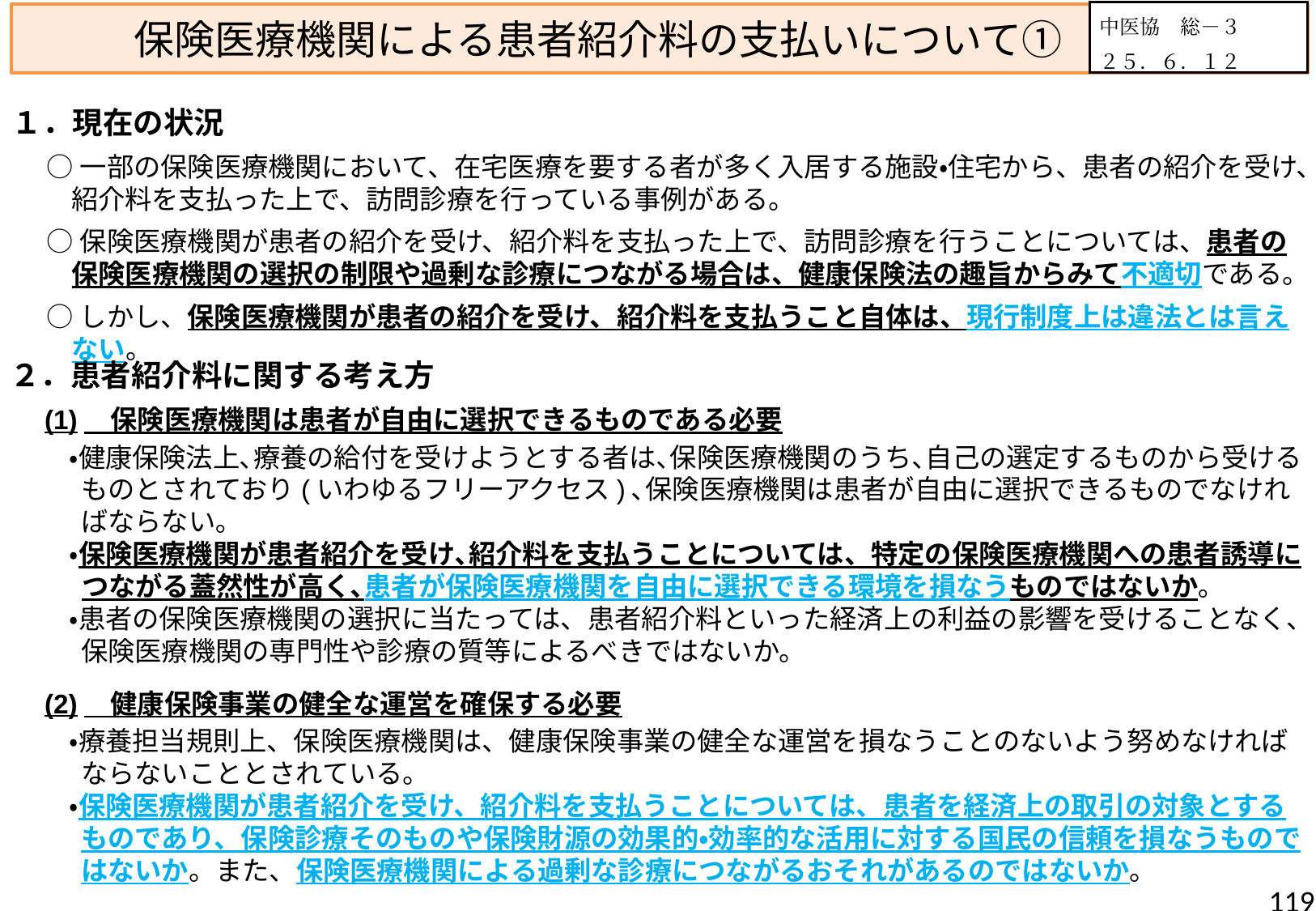

中医協　総－３
２５．６．１２

# 保険医療機関による患者紹介料の支払いについて①
１．現在の状況
○一部の保険医療機関において、在宅医療を要する者が多く入居する施設・住宅から、患者の紹介を受け、
   紹介料を支払った上で、訪問診療を行っている事例がある。
○保険医療機関が患者の紹介を受け、紹介料を支払った上で、訪問診療を行うことについては、患者の保険医療機関の選択の制限や過剰な診療につながる場合は、健康保険法の趣旨からみて不適切である。
○しかし、保険医療機関が患者の紹介を受け、紹介料を支払うこと自体は、現行制度上は違法とは言えない。
２．患者紹介料に関する考え方
(1)　保険医療機関は患者が自由に選択できるものである必要
・健康保険法上､療養の給付を受けようとする者は､保険医療機関のうち､自己の選定するものから受けるものとされており(いわゆるフリーアクセス)､保険医療機関は患者が自由に選択できるものでなければならない｡
・保険医療機関が患者紹介を受け､紹介料を支払うことについては、特定の保険医療機関への患者誘導に
 つながる蓋然性が高く､患者が保険医療機関を自由に選択できる環境を損なうものではないか｡
・患者の保険医療機関の選択に当たっては、患者紹介料といった経済上の利益の影響を受けることなく、保険医療機関の専門性や診療の質等によるべきではないか。
(2)　健康保険事業の健全な運営を確保する必要
・療養担当規則上、保険医療機関は、健康保険事業の健全な運営を損なうことのないよう努めなければならないこととされている。
・保険医療機関が患者紹介を受け、紹介料を支払うことについては、患者を経済上の取引の対象とするものであり、保険診療そのものや保険財源の効果的・効率的な活用に対する国民の信頼を損なうものではないか。また、保険医療機関による過剰な診療につながるおそれがあるのではないか。
119